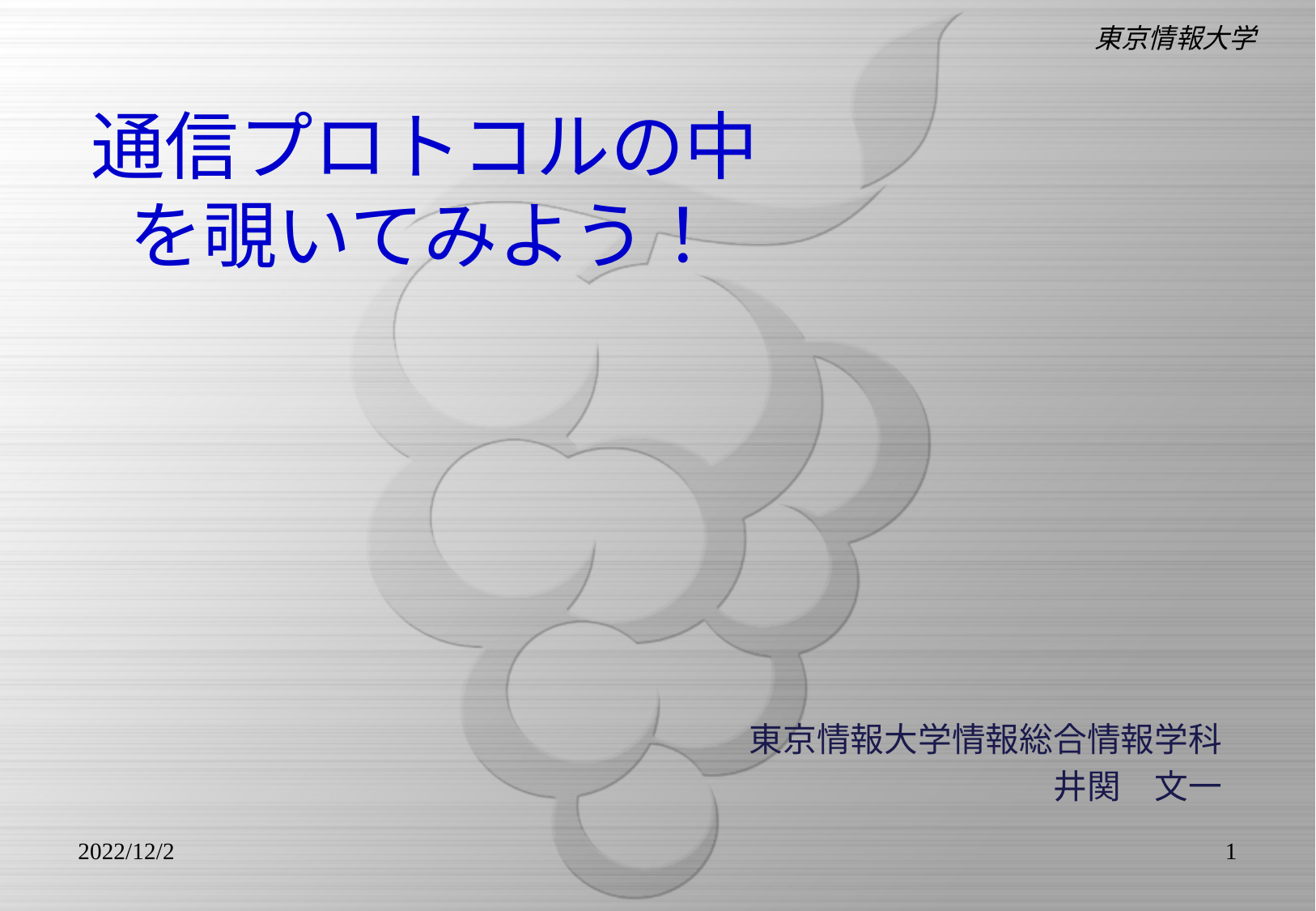

# 通信プロトコルの中を覗いてみよう！
東京情報大学情報総合情報学科
井関　文一
2022/12/2
1